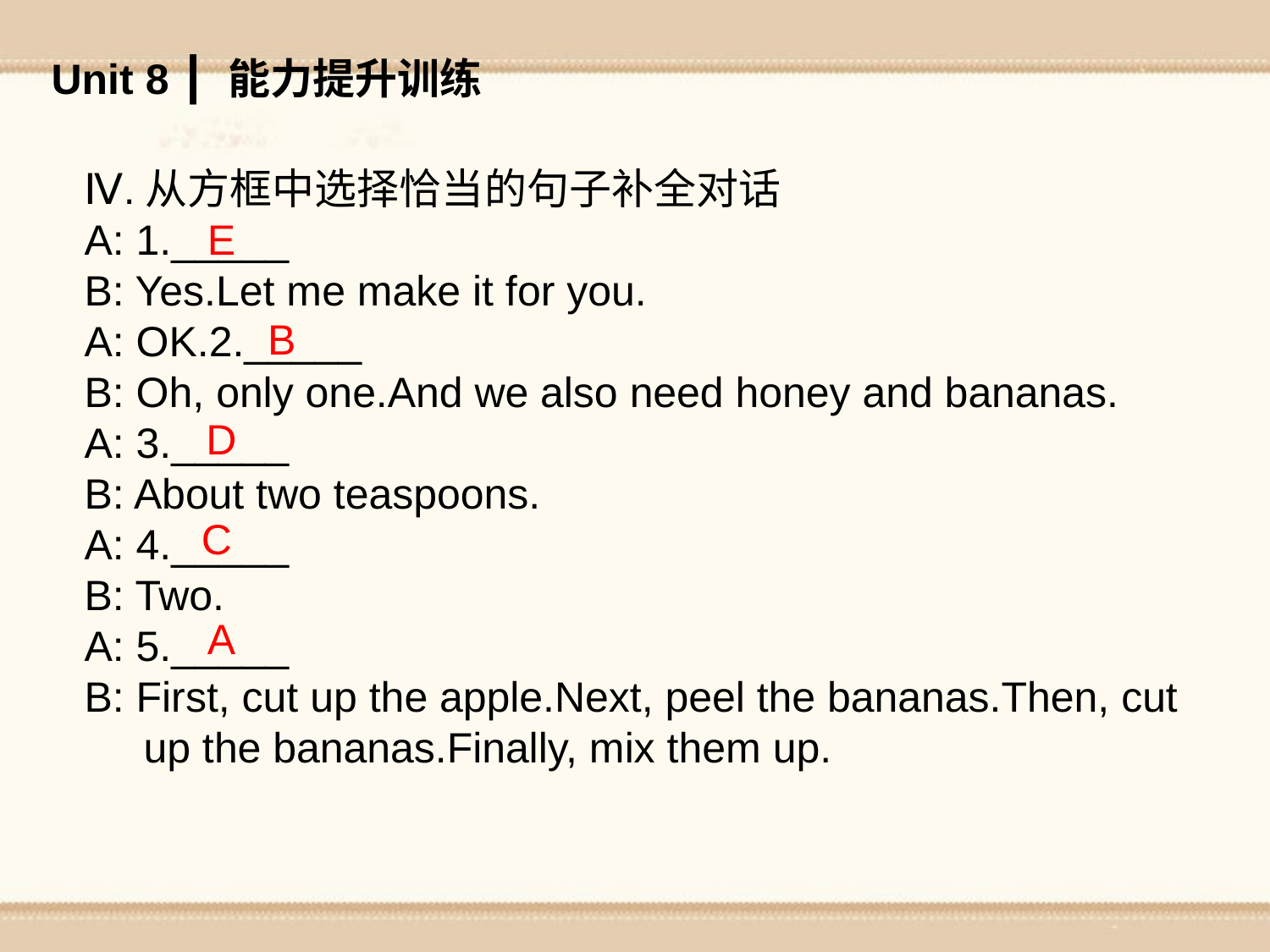

Unit 8 ┃ 能力提升训练
Ⅳ.从方框中选择恰当的句子补全对话
A: 1._____
B: Yes.Let me make it for you.
A: OK.2._____
B: Oh, only one.And we also need honey and bananas.
A: 3._____
B: About two teaspoons.
A: 4._____
B: Two.
A: 5._____
B: First, cut up the apple.Next, peel the bananas.Then, cut
     up the bananas.Finally, mix them up.
E

B
D
 C
A